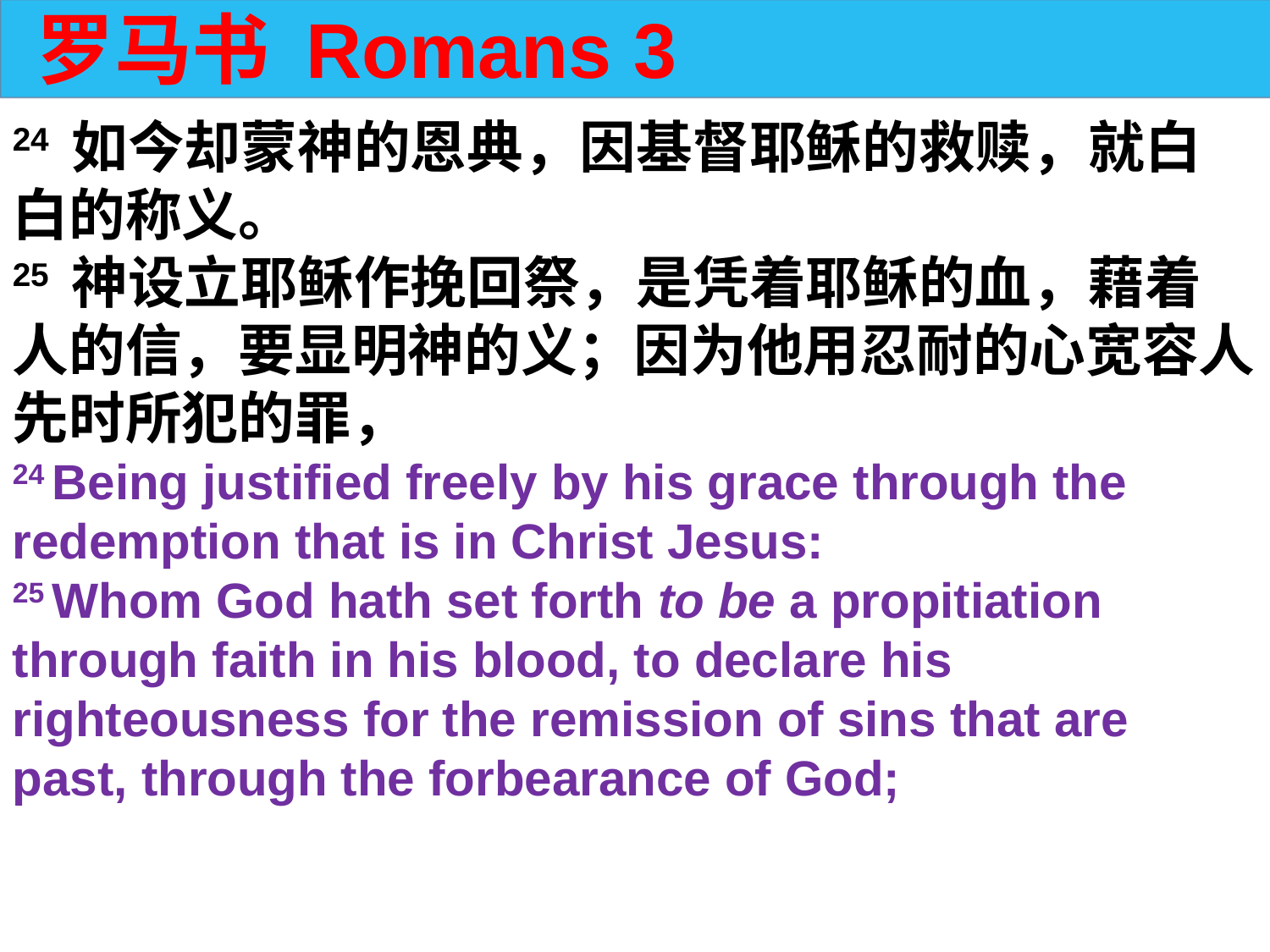

罗马书 Romans 3
24 如今却蒙神的恩典，因基督耶稣的救赎，就白白的称义。
25 神设立耶稣作挽回祭，是凭着耶稣的血，藉着人的信，要显明神的义；因为他用忍耐的心宽容人先时所犯的罪，
24 Being justified freely by his grace through the redemption that is in Christ Jesus:
25 Whom God hath set forth to be a propitiation through faith in his blood, to declare his righteousness for the remission of sins that are past, through the forbearance of God;